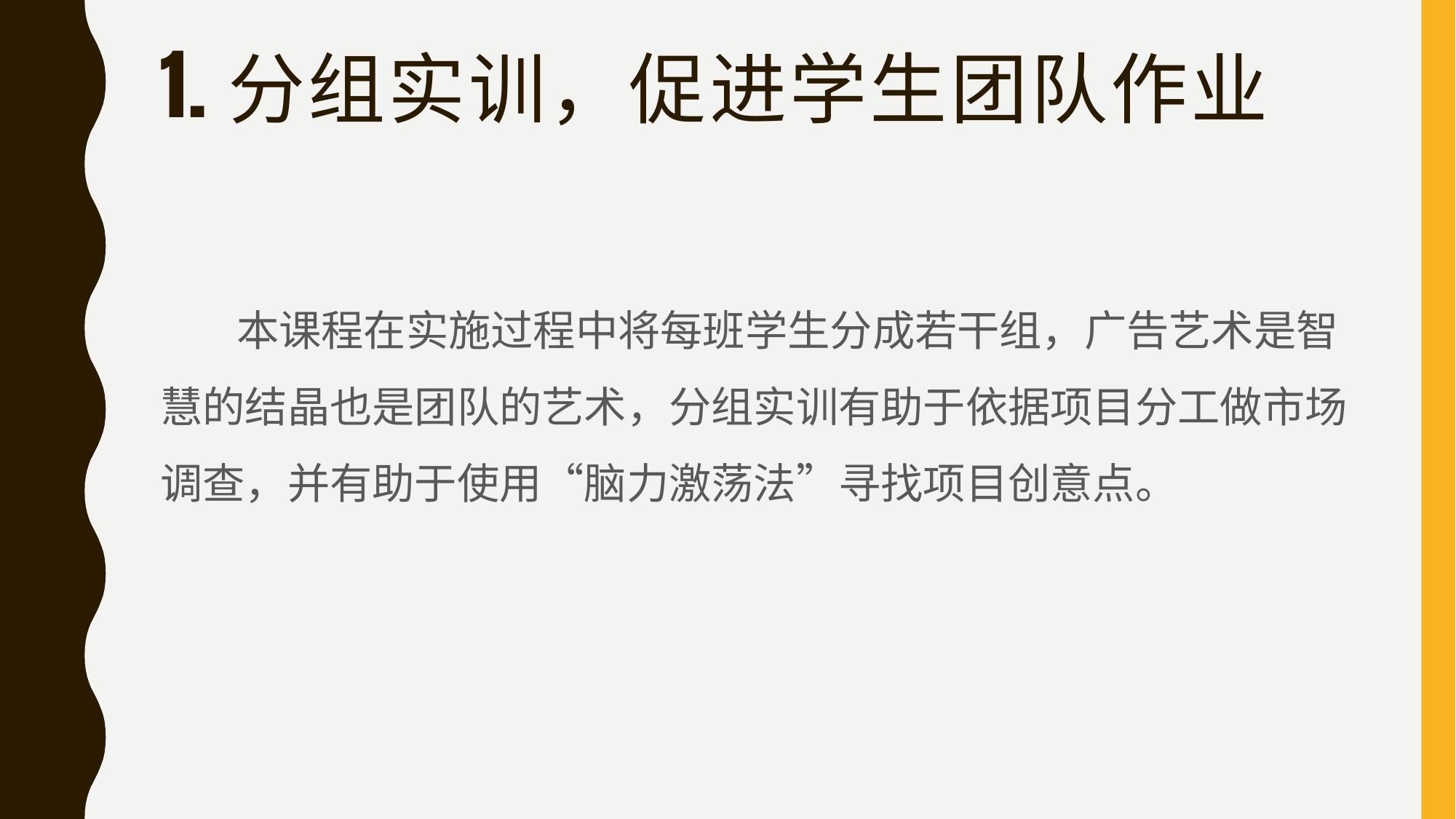

# 1.分组实训，促进学生团队作业
       本课程在实施过程中将每班学生分成若干组，广告艺术是智慧的结晶也是团队的艺术，分组实训有助于依据项目分工做市场调查，并有助于使用“脑力激荡法”寻找项目创意点。